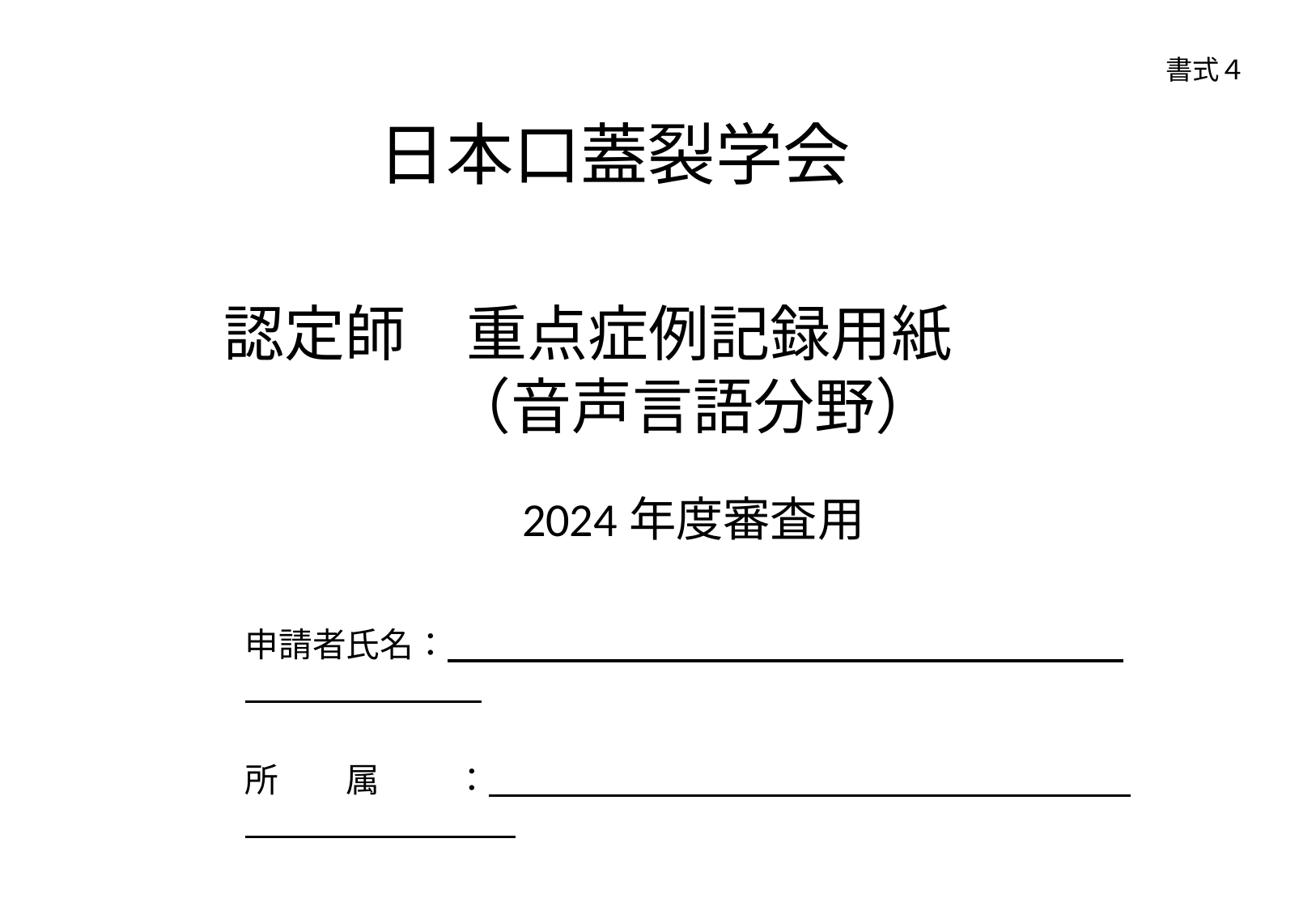

書式４
日本口蓋裂学会
認定師　重点症例記録用紙
（音声言語分野）

2024年度審査用
申請者氏名：

所　　属　　 ：